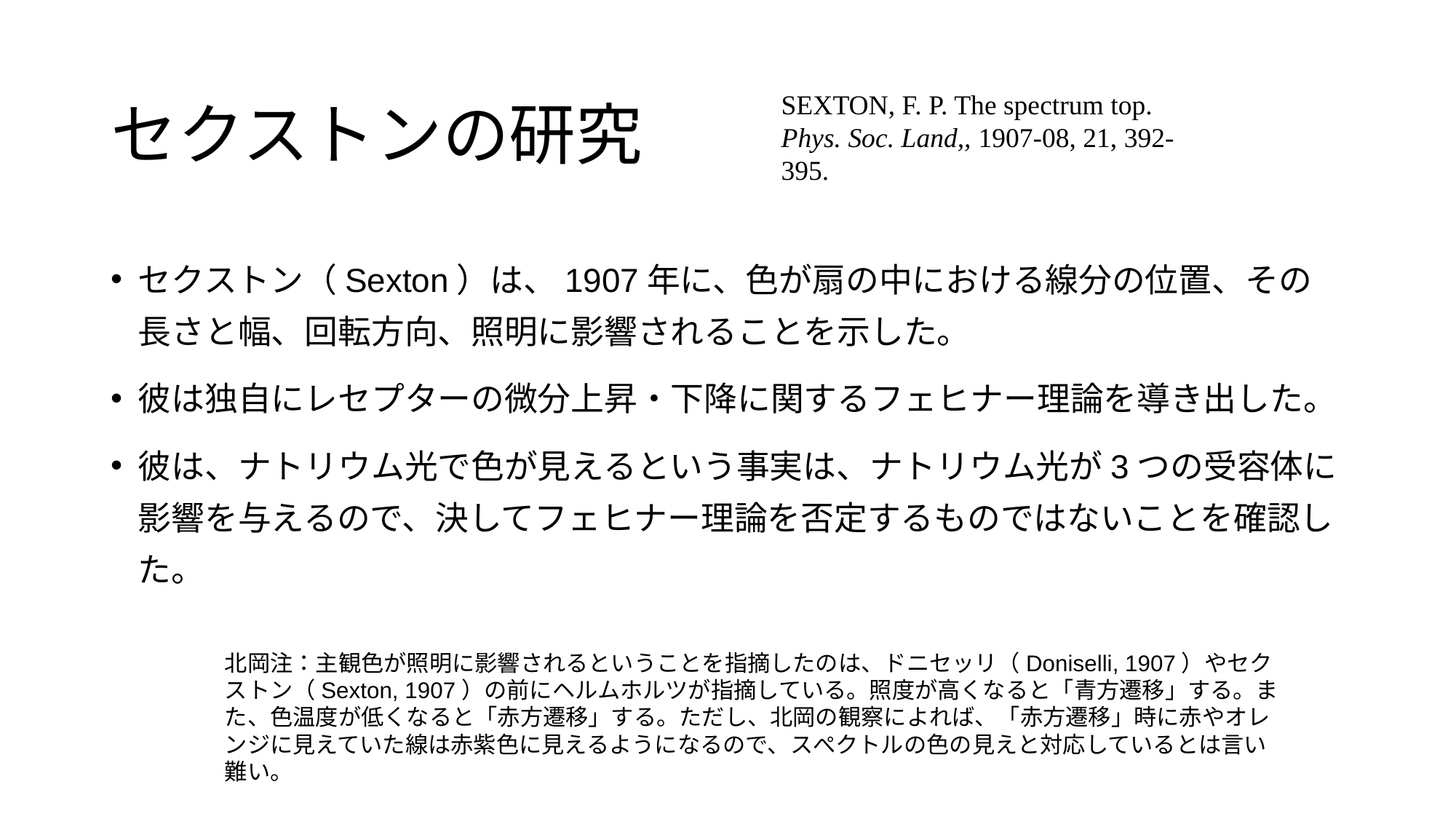

# セクストンの研究
SEXTON, F. P. The spectrum top.
Phys. Soc. Land,, 1907-08, 21, 392-
395.
セクストン（Sexton）は、1907年に、色が扇の中における線分の位置、その長さと幅、回転方向、照明に影響されることを示した。
彼は独自にレセプターの微分上昇・下降に関するフェヒナー理論を導き出した。
彼は、ナトリウム光で色が見えるという事実は、ナトリウム光が3つの受容体に影響を与えるので、決してフェヒナー理論を否定するものではないことを確認した。
北岡注：主観色が照明に影響されるということを指摘したのは、ドニセッリ（Doniselli, 1907）やセクストン（Sexton, 1907）の前にヘルムホルツが指摘している。照度が高くなると「青方遷移」する。また、色温度が低くなると「赤方遷移」する。ただし、北岡の観察によれば、「赤方遷移」時に赤やオレンジに見えていた線は赤紫色に見えるようになるので、スぺクトルの色の見えと対応しているとは言い難い。